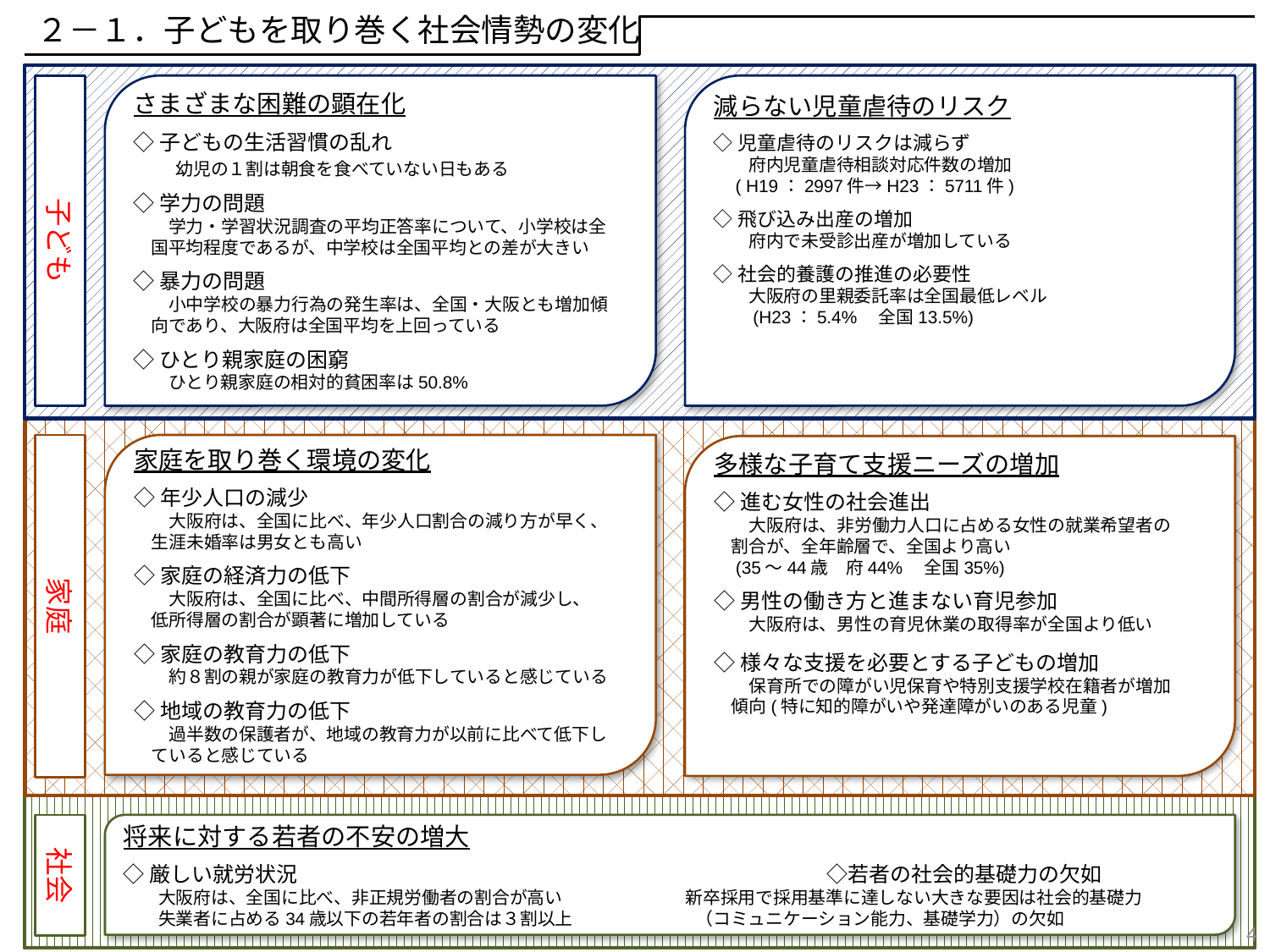

２－１．子どもを取り巻く社会情勢の変化

子ども
さまざまな困難の顕在化

◇子どもの生活習慣の乱れ
　　幼児の１割は朝食を食べていない日もある

◇学力の問題
　　学力・学習状況調査の平均正答率について、小学校は全
　国平均程度であるが、中学校は全国平均との差が大きい

◇暴力の問題
　　小中学校の暴力行為の発生率は、全国・大阪とも増加傾
　向であり、大阪府は全国平均を上回っている

◇ひとり親家庭の困窮
　　ひとり親家庭の相対的貧困率は50.8%
減らない児童虐待のリスク

◇児童虐待のリスクは減らず
　　府内児童虐待相談対応件数の増加
　( H19：2997件→H23：5711件)

◇飛び込み出産の増加
　　府内で未受診出産が増加している

◇社会的養護の推進の必要性
　　大阪府の里親委託率は全国最低レベル
　　(H23：5.4%　全国13.5%)

家庭
家庭を取り巻く環境の変化

◇年少人口の減少
　　大阪府は、全国に比べ、年少人口割合の減り方が早く、
　生涯未婚率は男女とも高い

◇家庭の経済力の低下
　　大阪府は、全国に比べ、中間所得層の割合が減少し、
　低所得層の割合が顕著に増加している

◇家庭の教育力の低下
　　約８割の親が家庭の教育力が低下していると感じている

◇地域の教育力の低下
　　過半数の保護者が、地域の教育力が以前に比べて低下し
　ていると感じている
多様な子育て支援ニーズの増加

◇進む女性の社会進出
　　大阪府は、非労働力人口に占める女性の就業希望者の
　割合が、全年齢層で、全国より高い
　(35～44歳　府44%　全国35%)

◇男性の働き方と進まない育児参加
　　大阪府は、男性の育児休業の取得率が全国より低い

◇様々な支援を必要とする子どもの増加
　　保育所での障がい児保育や特別支援学校在籍者が増加
　傾向(特に知的障がいや発達障がいのある児童)

社会
将来に対する若者の不安の増大

◇厳しい就労状況　　　　　　　　　　　　　　　　　　　　　　　　　◇若者の社会的基礎力の欠如
　　大阪府は、全国に比べ、非正規労働者の割合が高い　　　　　　　新卒採用で採用基準に達しない大きな要因は社会的基礎力
　　失業者に占める34歳以下の若年者の割合は３割以上　　　　　　　（コミュニケーション能力、基礎学力）の欠如
4